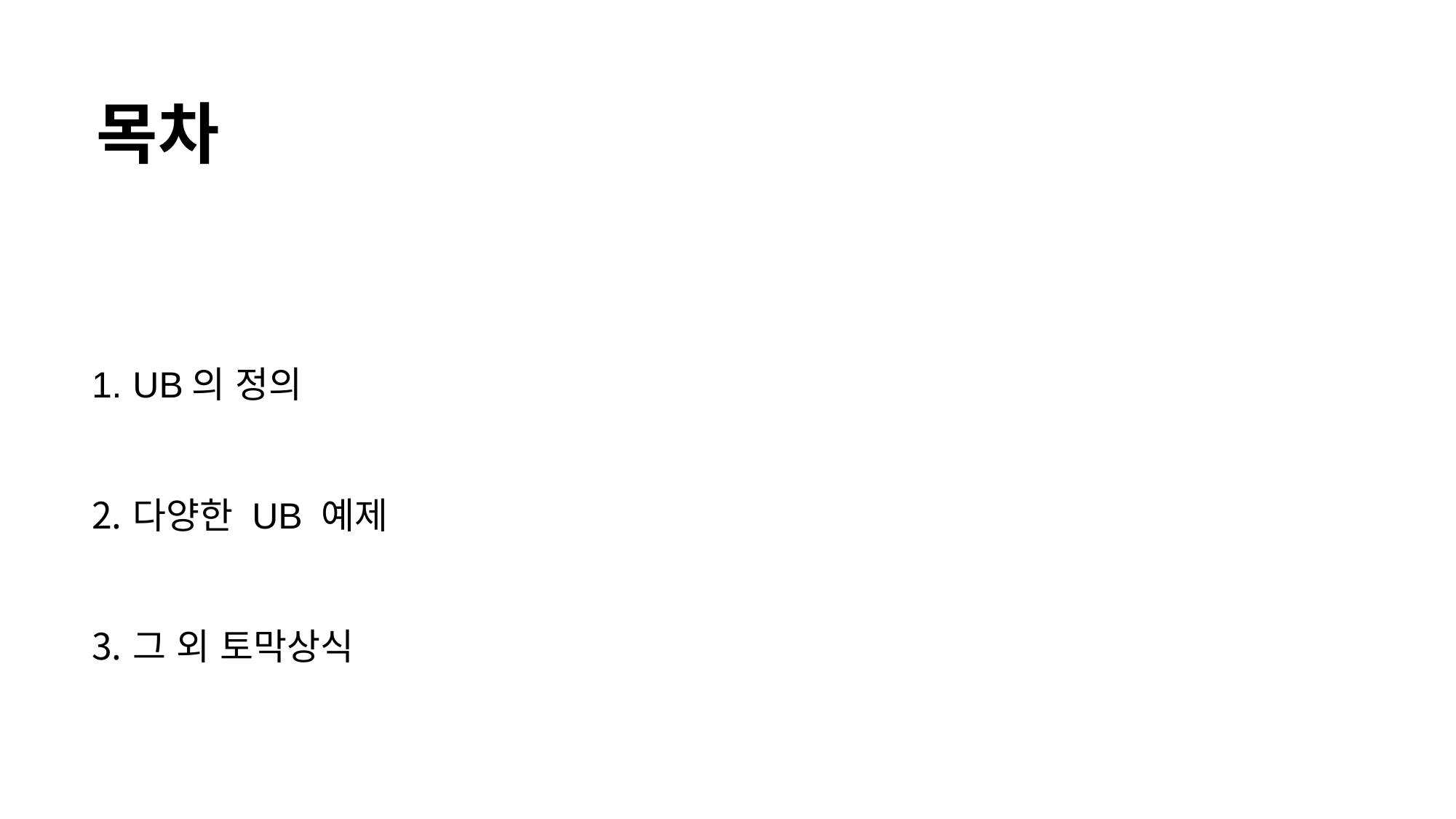

목차
UB의 정의
다양한 UB 예제
그 외 토막상식